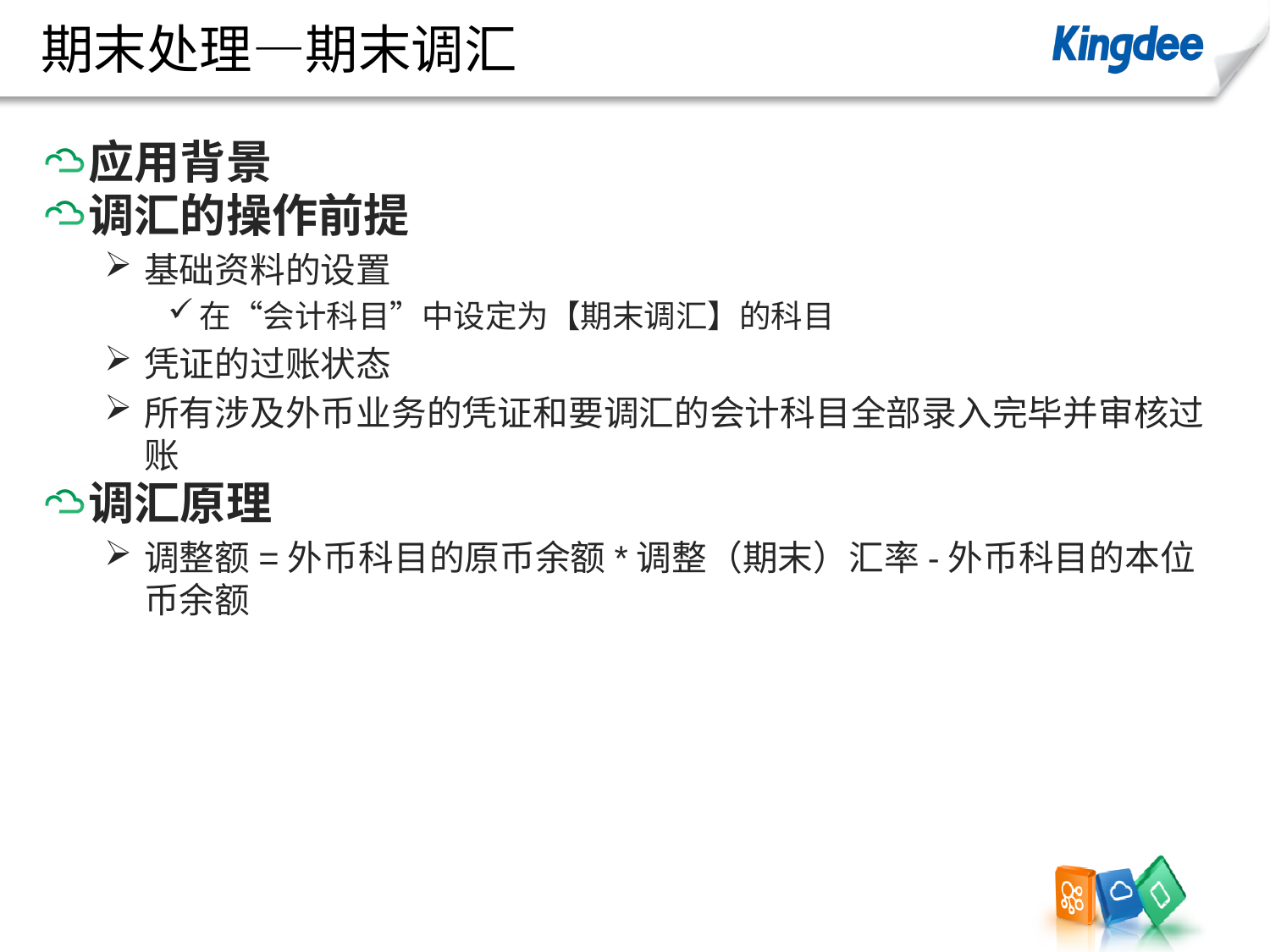

# 期末处理—期末调汇
应用背景
调汇的操作前提
基础资料的设置
在“会计科目”中设定为【期末调汇】的科目
凭证的过账状态
所有涉及外币业务的凭证和要调汇的会计科目全部录入完毕并审核过账
调汇原理
调整额=外币科目的原币余额*调整（期末）汇率-外币科目的本位币余额